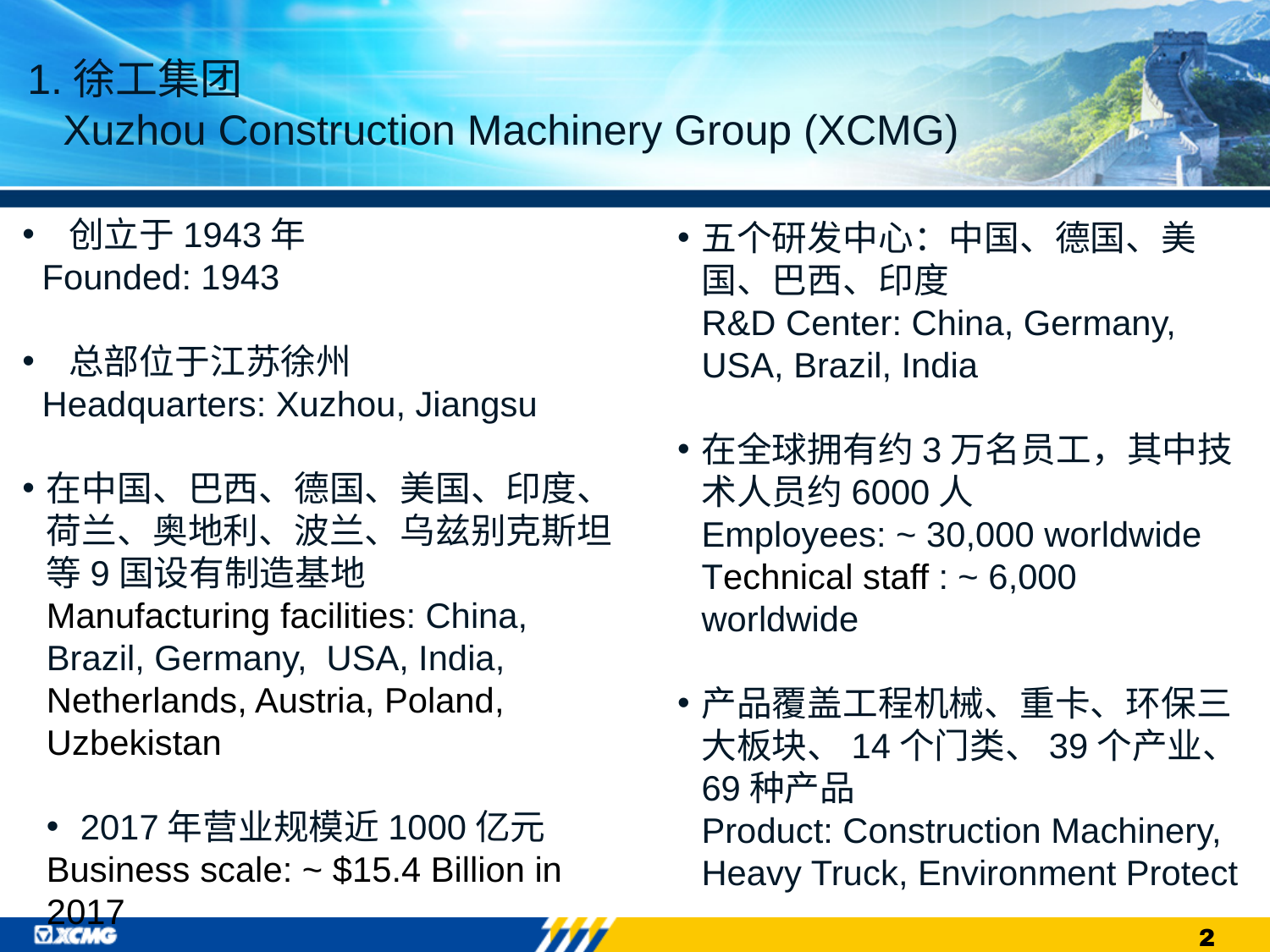

1.徐工集团
   Xuzhou Construction Machinery Group (XCMG)
 创立于1943年
  Founded: 1943

 总部位于江苏徐州
  Headquarters: Xuzhou, Jiangsu

在中国、巴西、德国、美国、印度、荷兰、奥地利、波兰、乌兹别克斯坦等9国设有制造基地
Manufacturing facilities: China, Brazil, Germany,  USA, India, Netherlands, Austria, Poland, Uzbekistan

 2017年营业规模近1000亿元
Business scale: ~ $15.4 Billion in 2017

五个研发中心：中国、德国、美国、巴西、印度
R&D Center: China, Germany, USA, Brazil, India

在全球拥有约3万名员工，其中技术人员约6000人
Employees: ~ 30,000 worldwide
Technical staff : ~ 6,000 worldwide

产品覆盖工程机械、重卡、环保三大板块、14个门类、39个产业、69种产品
Product: Construction Machinery, Heavy Truck, Environment Protect